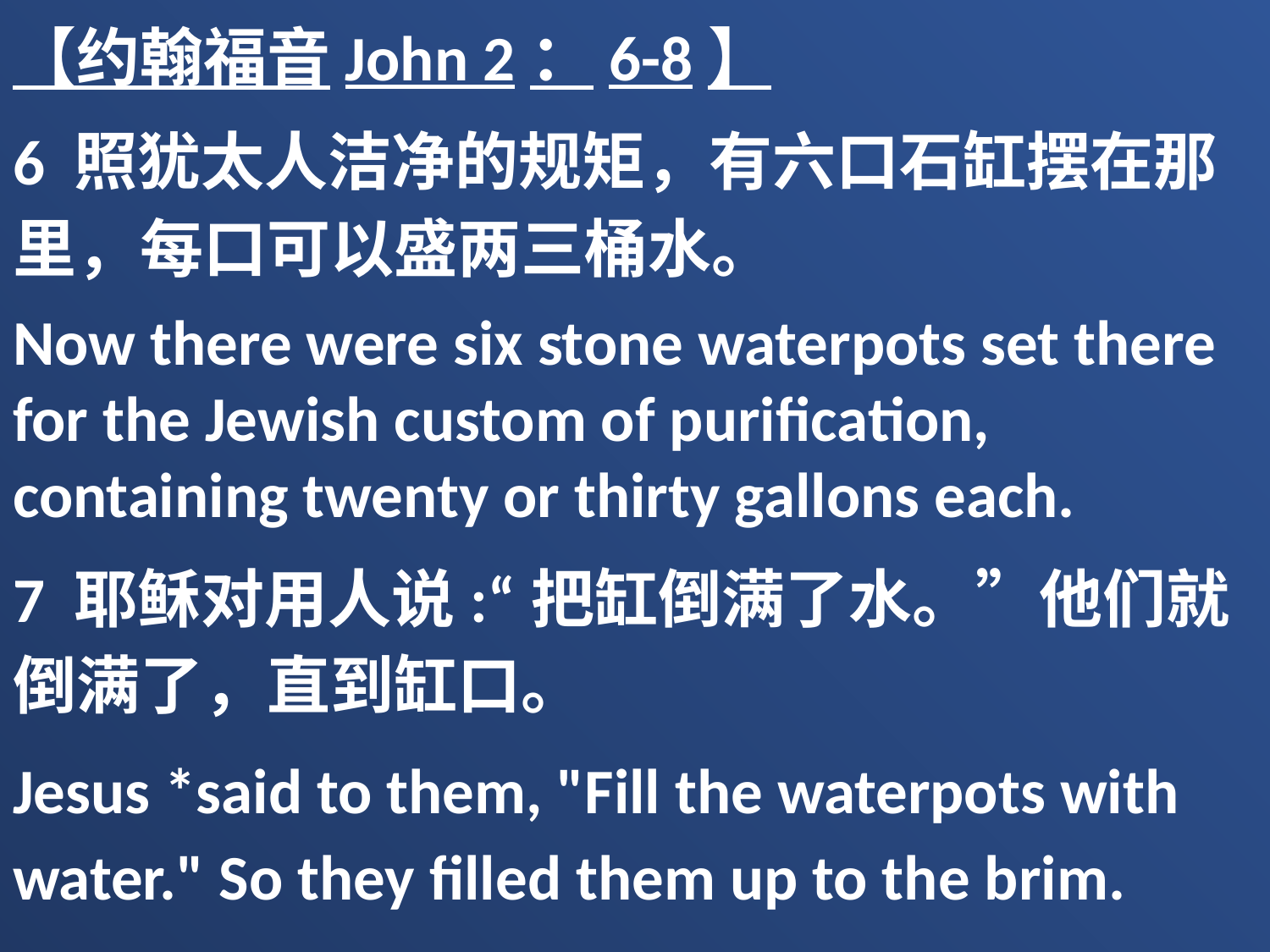

【约翰福音John 2：6-8】
6 照犹太人洁净的规矩，有六口石缸摆在那里，每口可以盛两三桶水。
Now there were six stone waterpots set there for the Jewish custom of purification, containing twenty or thirty gallons each.
7 耶稣对用人说:“把缸倒满了水。”他们就倒满了，直到缸口。
Jesus *said to them, "Fill the waterpots with water." So they filled them up to the brim.